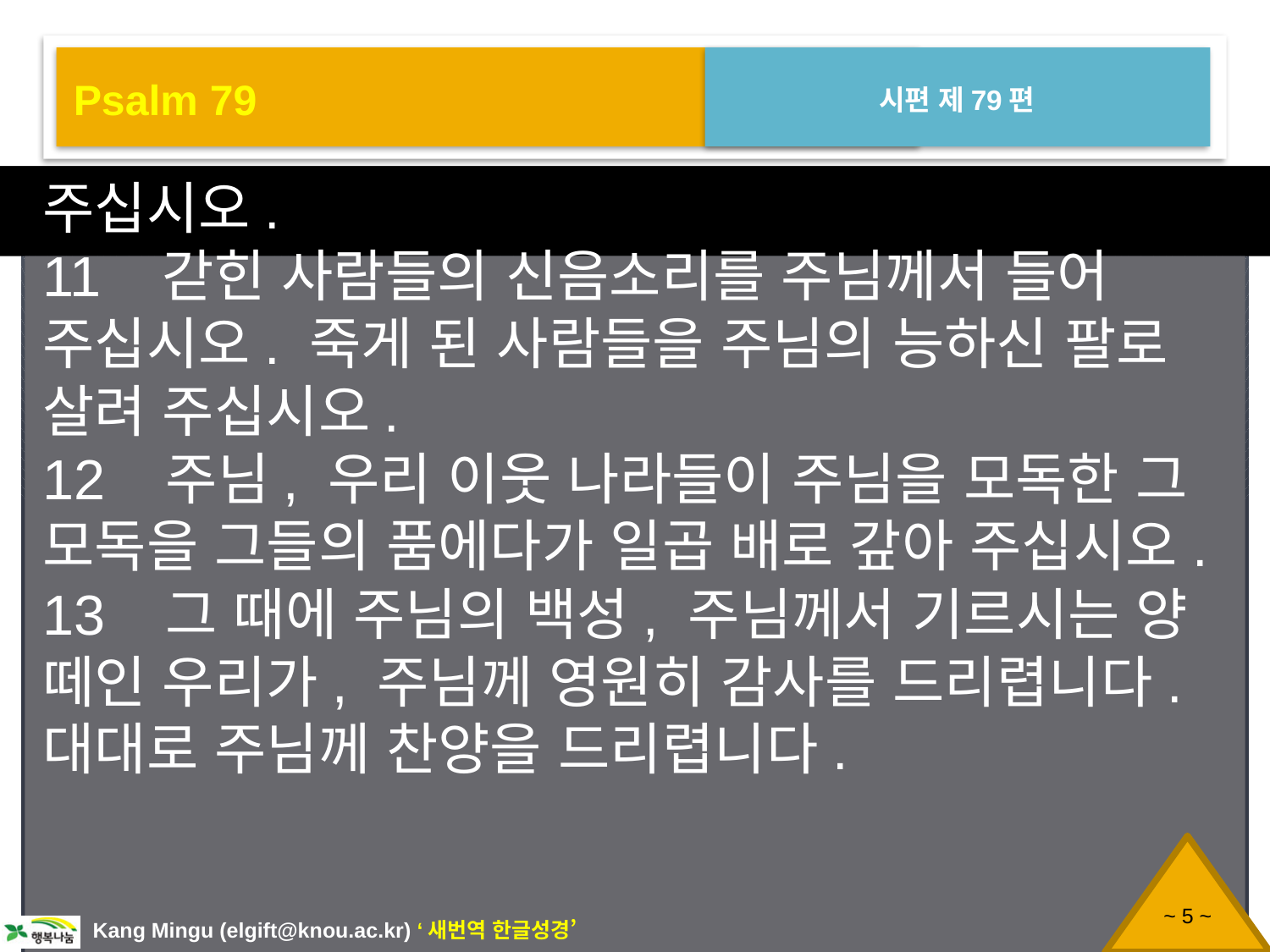

Psalm 79
시편 제79편
주십시오.
11   갇힌 사람들의 신음소리를 주님께서 들어 주십시오. 죽게 된 사람들을 주님의 능하신 팔로 살려 주십시오.
12   주님, 우리 이웃 나라들이 주님을 모독한 그 모독을 그들의 품에다가 일곱 배로 갚아 주십시오.
13   그 때에 주님의 백성, 주님께서 기르시는 양 떼인 우리가, 주님께 영원히 감사를 드리렵니다. 대대로 주님께 찬양을 드리렵니다.